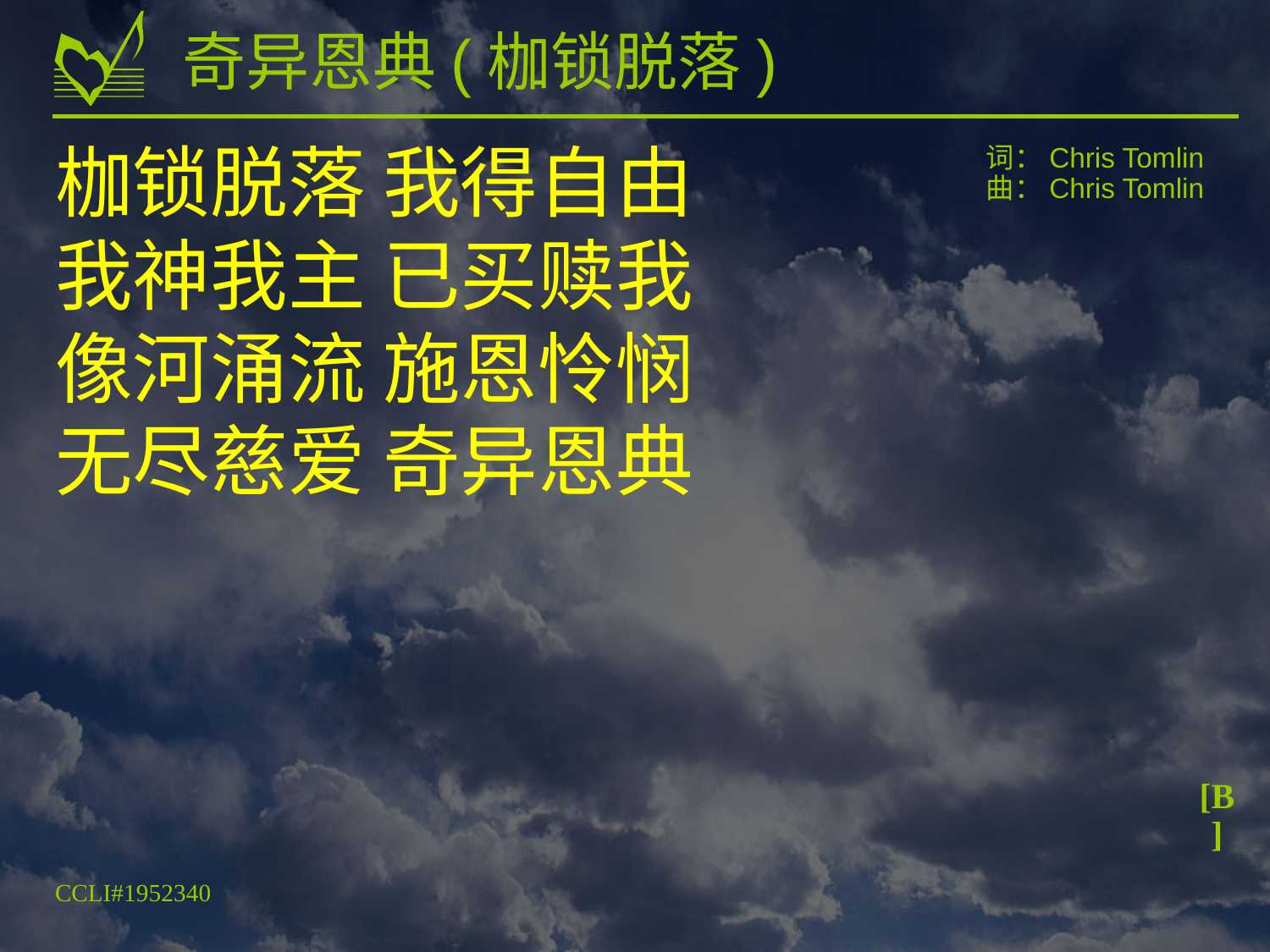

# 奇异恩典(枷锁脱落)
枷锁脱落 我得自由
我神我主 已买赎我
像河涌流 施恩怜悯
无尽慈爱 奇异恩典
词：Chris Tomlin
曲：Chris Tomlin
[B]
CCLI#1952340